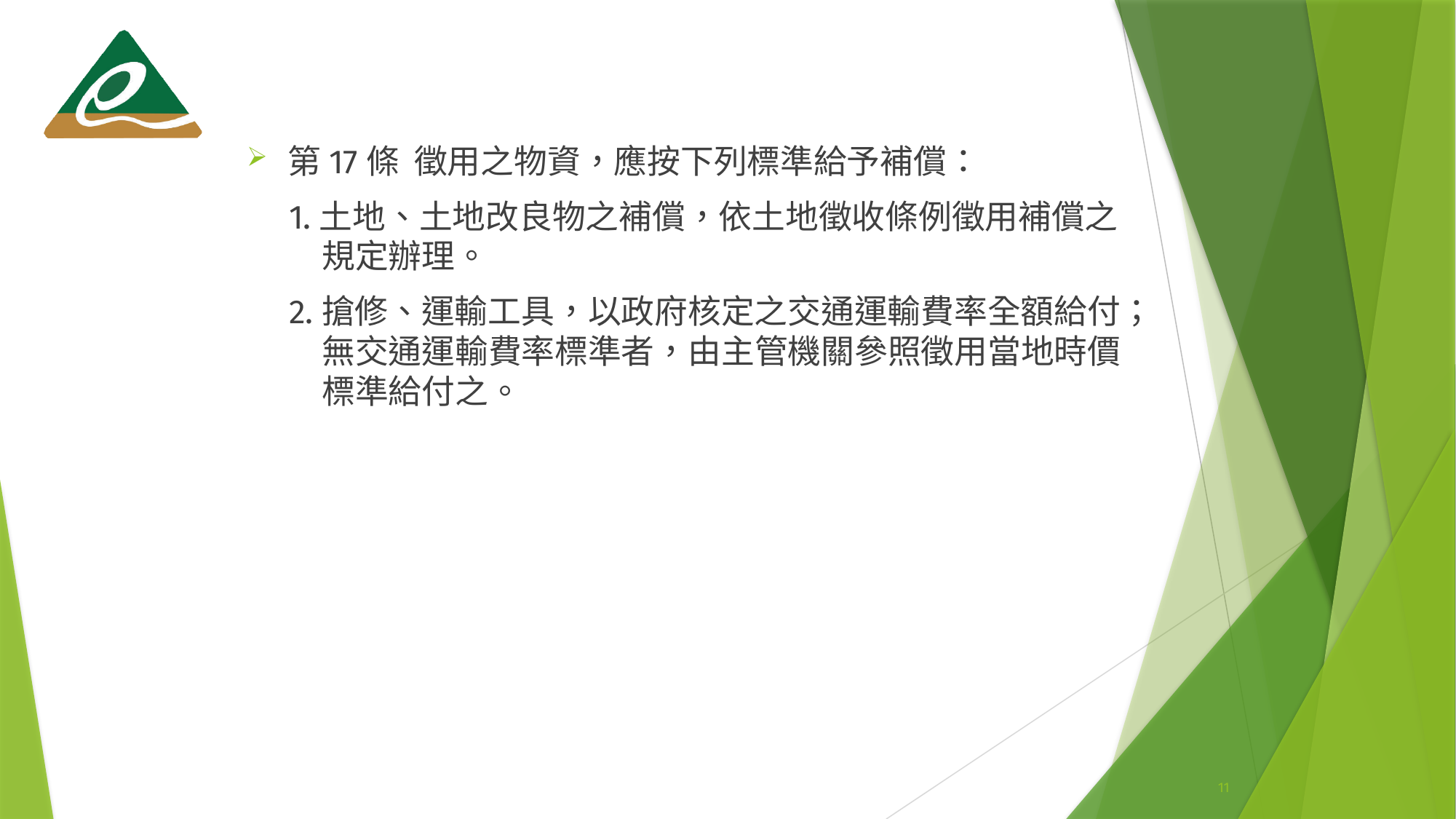

第17條  徵用之物資，應按下列標準給予補償：
1.土地、土地改良物之補償，依土地徵收條例徵用補償之規定辦理。
2.搶修、運輸工具，以政府核定之交通運輸費率全額給付；無交通運輸費率標準者，由主管機關參照徵用當地時價標準給付之。

11